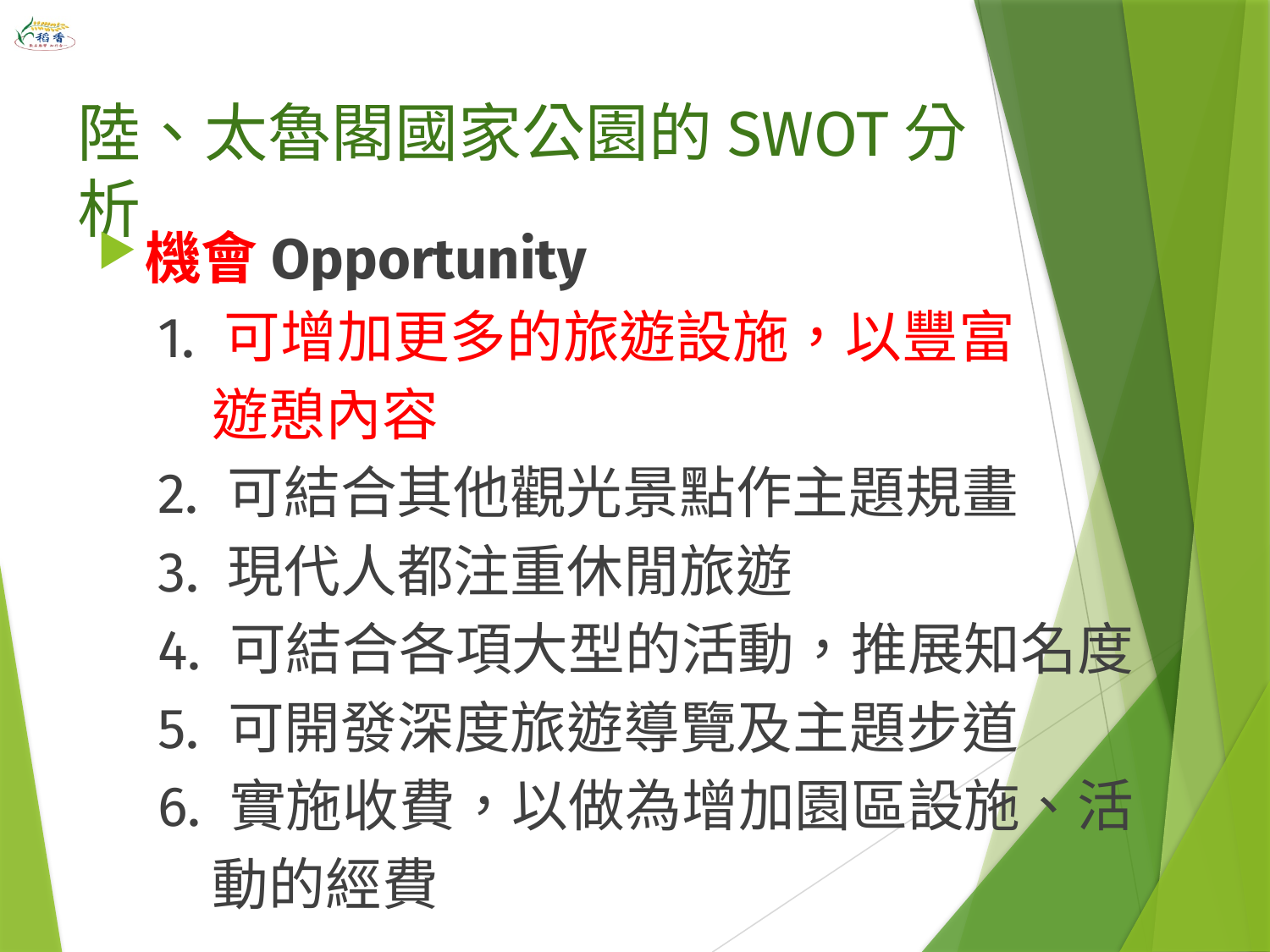

# 陸、太魯閣國家公園的SWOT分析
機會Opportunity
    1. 可增加更多的旅遊設施，以豐富
        遊憩內容
    2. 可結合其他觀光景點作主題規畫
    3. 現代人都注重休閒旅遊
    4. 可結合各項大型的活動，推展知名度
    5. 可開發深度旅遊導覽及主題步道
    6. 實施收費，以做為增加園區設施、活
        動的經費